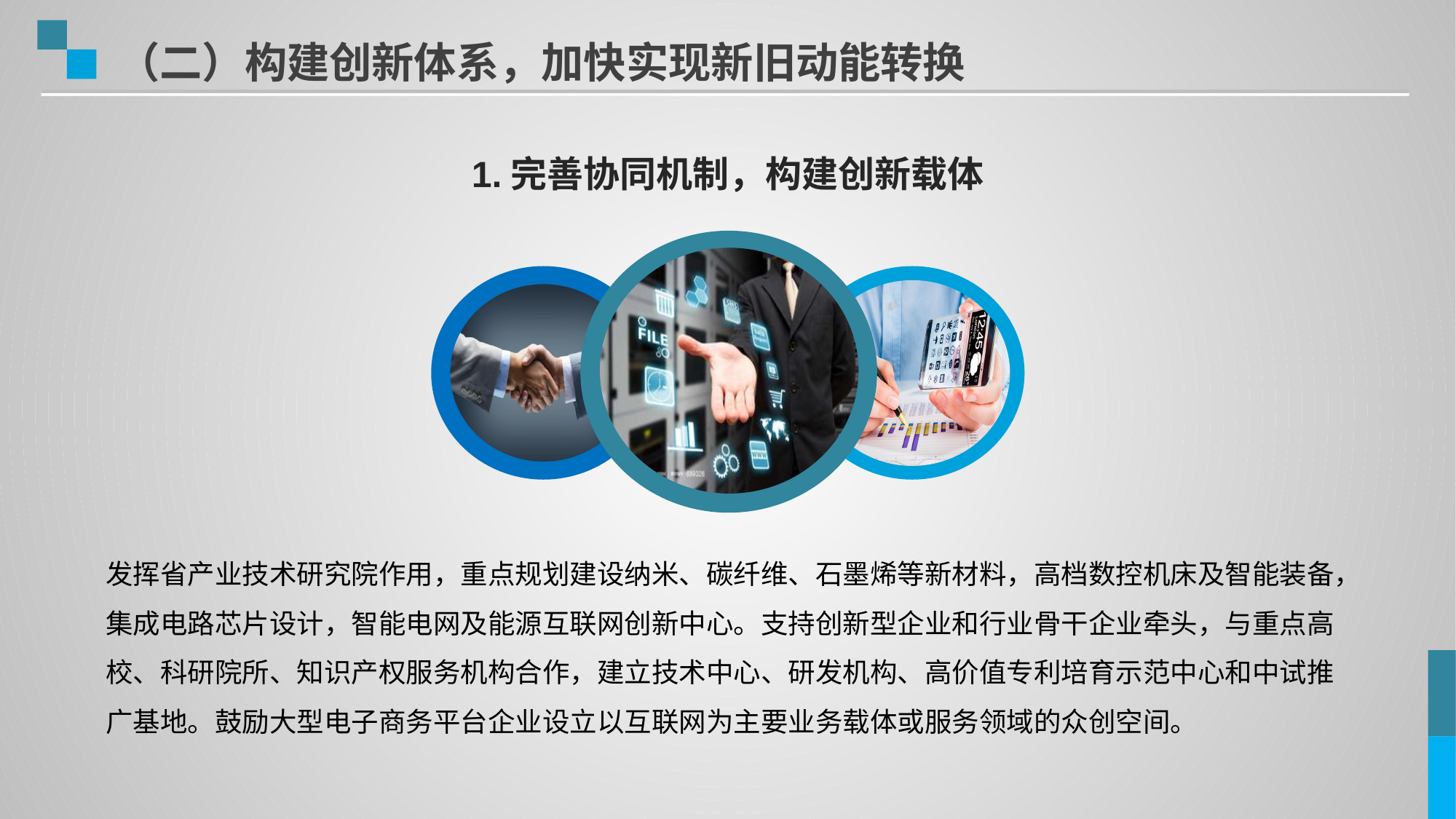

（二）构建创新体系，加快实现新旧动能转换
1.完善协同机制，构建创新载体

发挥省产业技术研究院作用，重点规划建设纳米、碳纤维、石墨烯等新材料，高档数控机床及智能装备，集成电路芯片设计，智能电网及能源互联网创新中心。支持创新型企业和行业骨干企业牵头，与重点高校、科研院所、知识产权服务机构合作，建立技术中心、研发机构、高价值专利培育示范中心和中试推广基地。鼓励大型电子商务平台企业设立以互联网为主要业务载体或服务领域的众创空间。